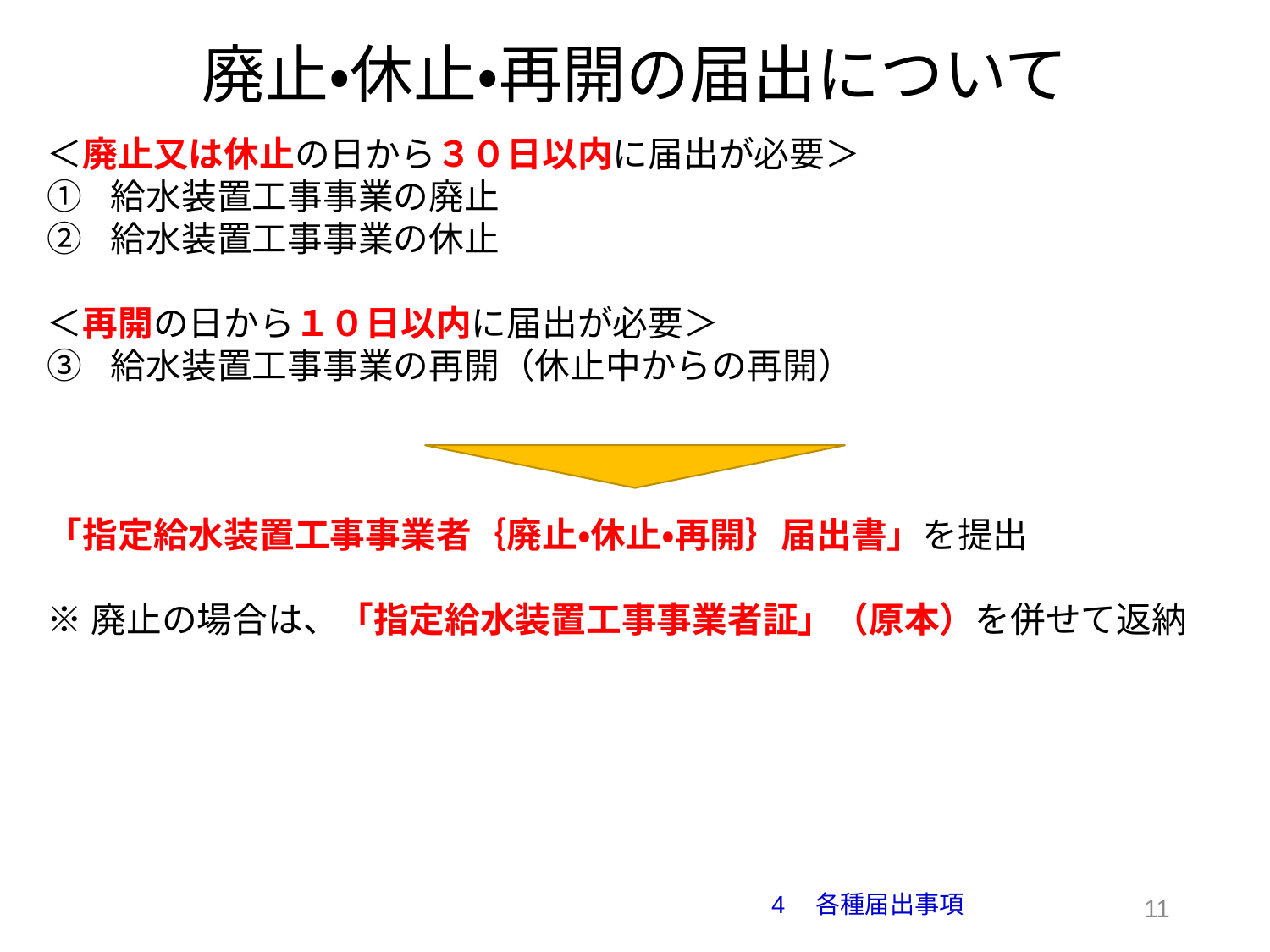

廃止・休止・再開の届出について
＜廃止又は休止の日から３０日以内に届出が必要＞
給水装置工事事業の廃止
給水装置工事事業の休止

＜再開の日から１０日以内に届出が必要＞
給水装置工事事業の再開（休止中からの再開）

「指定給水装置工事事業者｛廃止・休止・再開｝届出書」を提出

※廃止の場合は、「指定給水装置工事事業者証」（原本）を併せて返納

11
4　各種届出事項